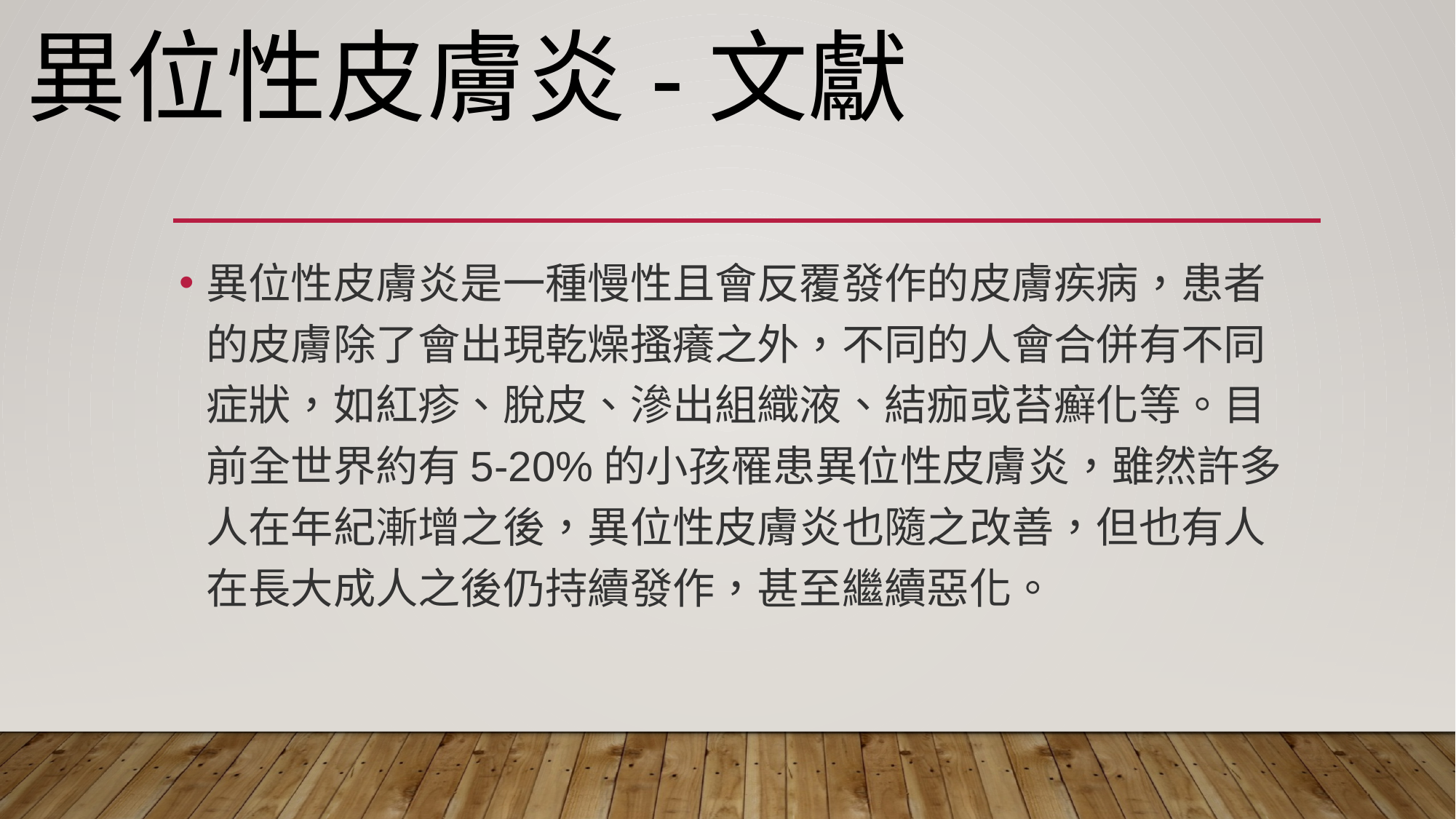

# 異位性皮膚炎-文獻
異位性皮膚炎是一種慢性且會反覆發作的皮膚疾病，患者的皮膚除了會出現乾燥搔癢之外，不同的人會合併有不同症狀，如紅疹、脫皮、滲出組織液、結痂或苔癬化等。目前全世界約有5-20%的小孩罹患異位性皮膚炎，雖然許多人在年紀漸增之後，異位性皮膚炎也隨之改善，但也有人在長大成人之後仍持續發作，甚至繼續惡化。